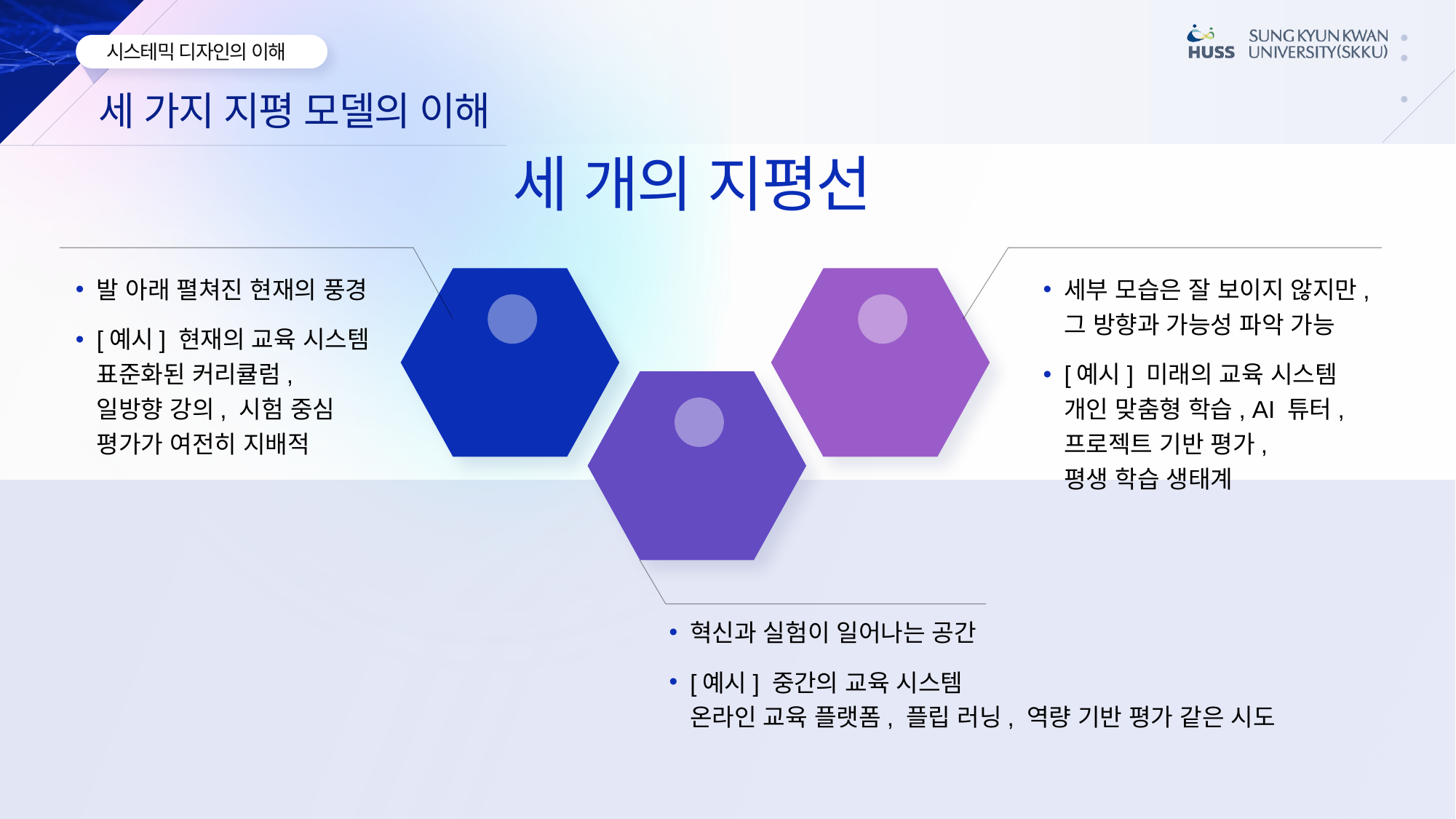

세 가지 지평 모델의 이해
세 개의 지평선
발 아래 펼쳐진 현재의 풍경
[예시] 현재의 교육 시스템 표준화된 커리큘럼,
일방향 강의, 시험 중심 평가가 여전히 지배적

H1
현재의 시스템
세부 모습은 잘 보이지 않지만, 그 방향과 가능성 파악 가능
[예시] 미래의 교육 시스템
개인 맞춤형 학습, AI 튜터, 프로젝트 기반 평가,
평생 학습 생태계

H3
이상적인 미래

H2
전환 공간
혁신과 실험이 일어나는 공간
[예시] 중간의 교육 시스템
온라인 교육 플랫폼, 플립 러닝, 역량 기반 평가 같은 시도